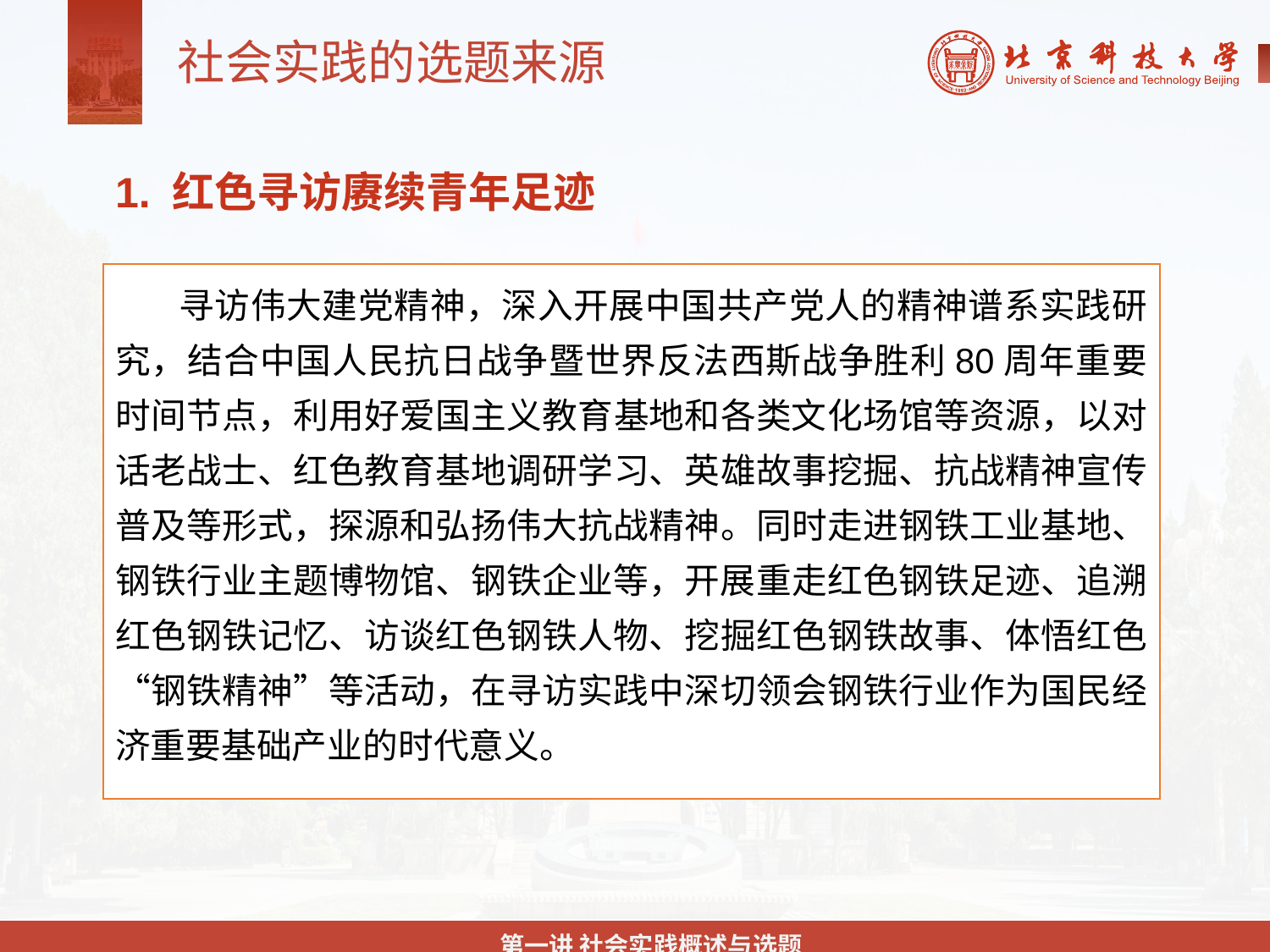

社会实践的选题来源
1. 红色寻访赓续青年足迹
寻访伟大建党精神，深入开展中国共产党人的精神谱系实践研究，结合中国人民抗日战争暨世界反法西斯战争胜利80周年重要时间节点，利用好爱国主义教育基地和各类文化场馆等资源，以对话老战士、红色教育基地调研学习、英雄故事挖掘、抗战精神宣传普及等形式，探源和弘扬伟大抗战精神。同时走进钢铁工业基地、钢铁行业主题博物馆、钢铁企业等，开展重走红色钢铁足迹、追溯红色钢铁记忆、访谈红色钢铁人物、挖掘红色钢铁故事、体悟红色“钢铁精神”等活动，在寻访实践中深切领会钢铁行业作为国民经济重要基础产业的时代意义。